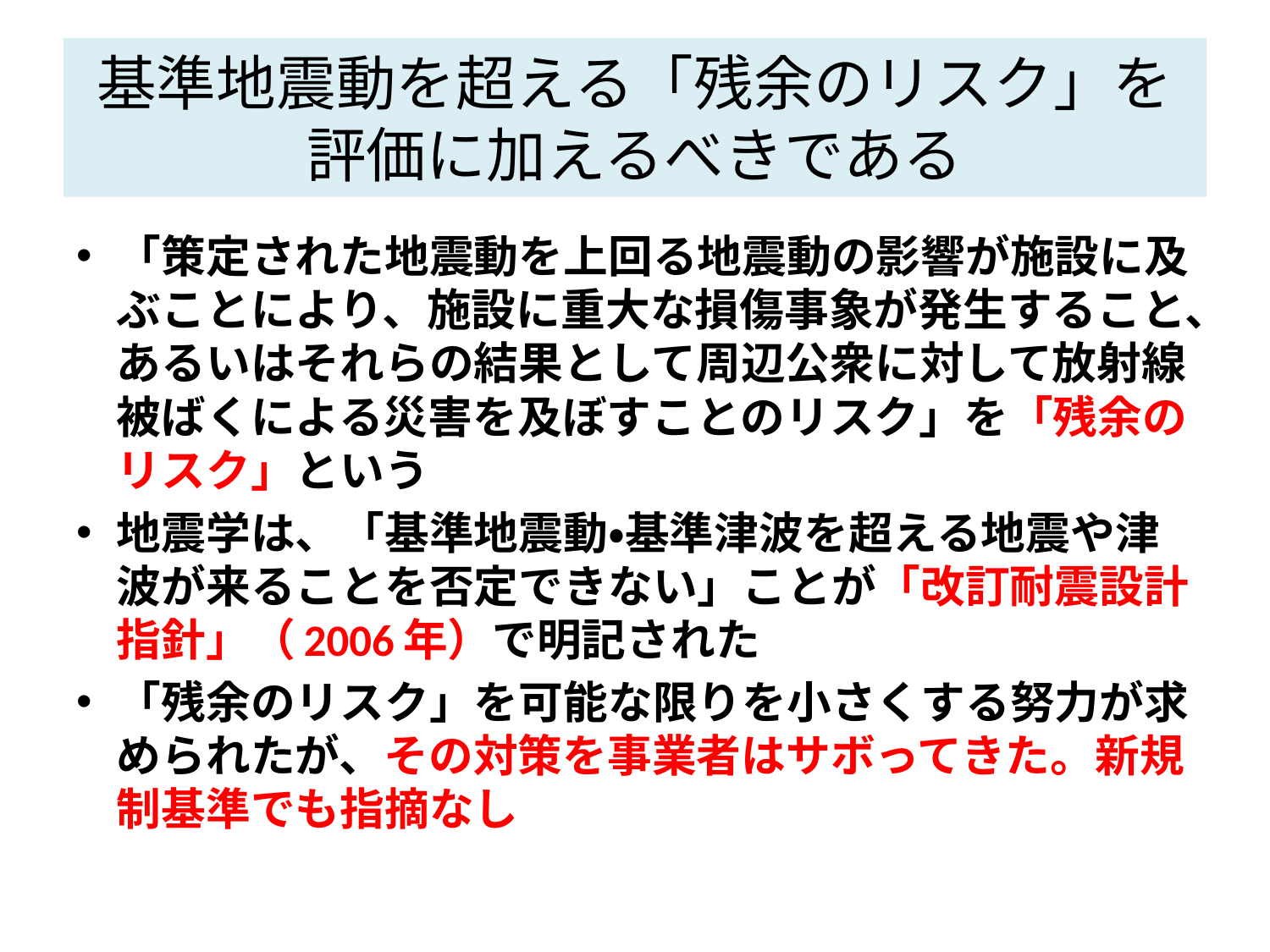

# 基準地震動を超える「残余のリスク」を評価に加えるべきである
「策定された地震動を上回る地震動の影響が施設に及ぶことにより、施設に重大な損傷事象が発生すること、あるいはそれらの結果として周辺公衆に対して放射線被ばくによる災害を及ぼすことのリスク」を「残余のリスク」という
地震学は、「基準地震動・基準津波を超える地震や津波が来ることを否定できない」ことが「改訂耐震設計指針」（2006年）で明記された
「残余のリスク」を可能な限りを小さくする努力が求められたが、その対策を事業者はサボってきた。新規制基準でも指摘なし